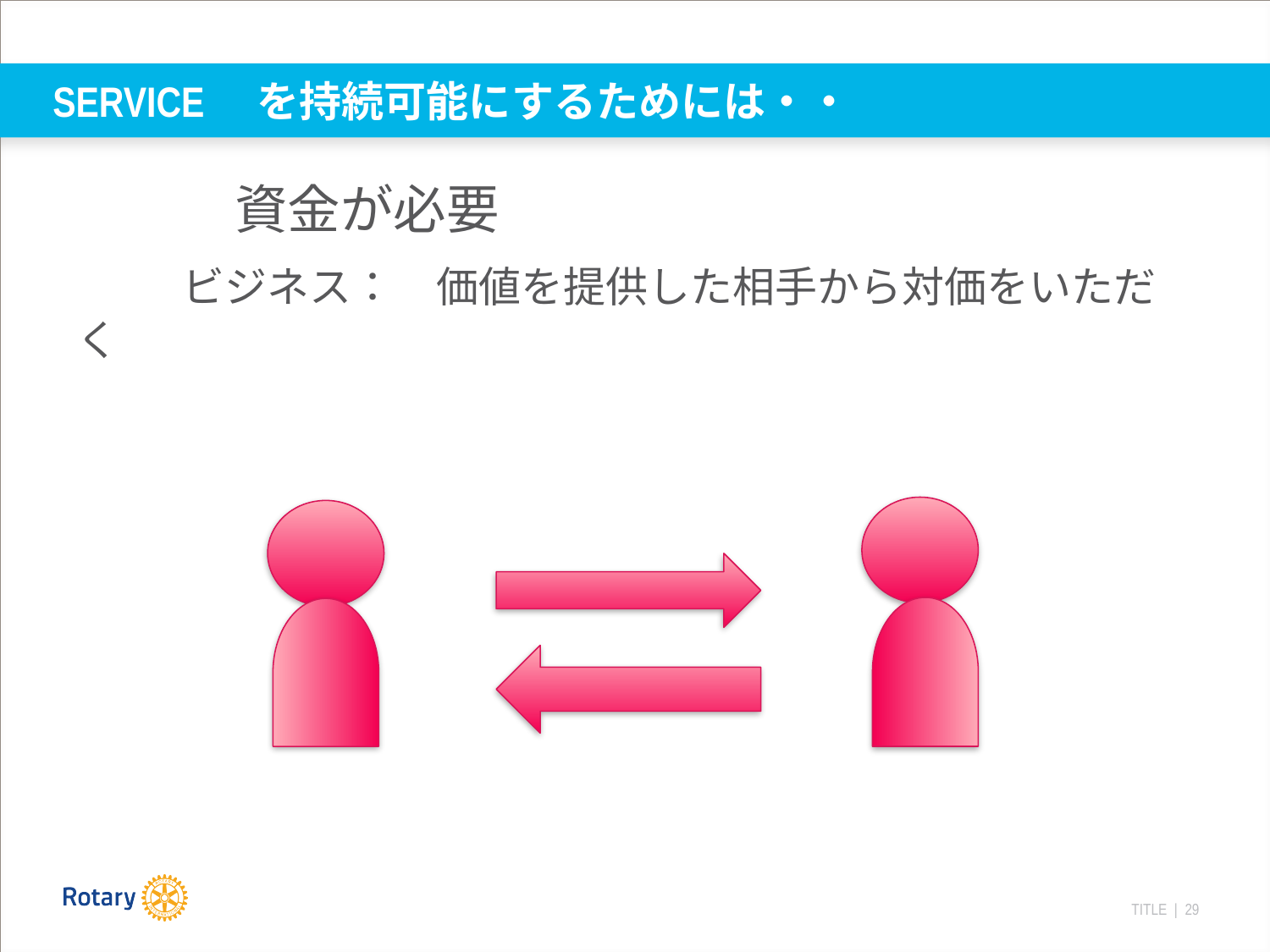

# SERVICE　を持続可能にするためには・・
　　　資金が必要
　　ビジネス：　価値を提供した相手から対価をいただく